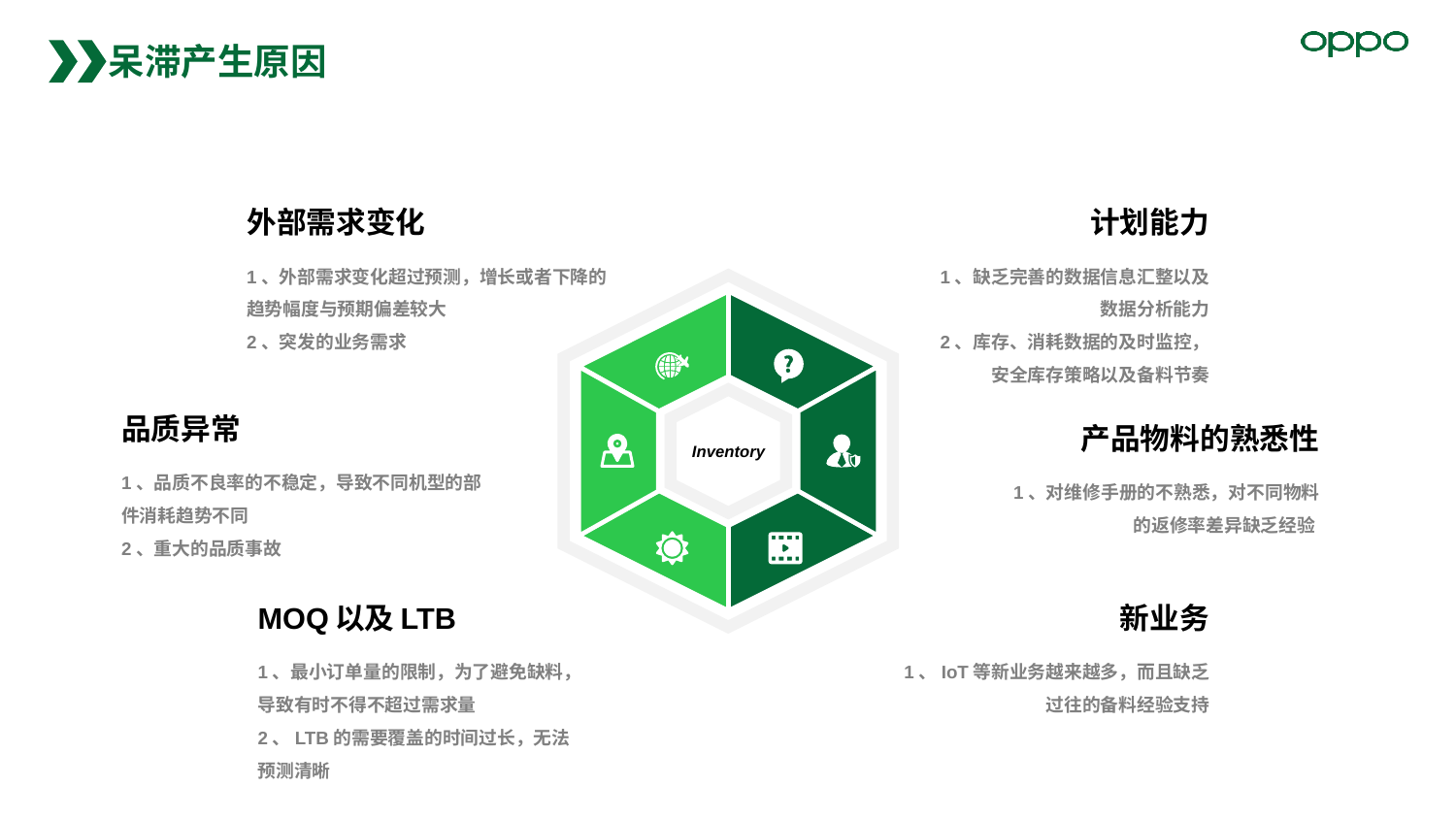

呆滞产生原因

外部需求变化
1、外部需求变化超过预测，增长或者下降的趋势幅度与预期偏差较大
2、突发的业务需求
计划能力
1、缺乏完善的数据信息汇整以及数据分析能力
2、库存、消耗数据的及时监控，安全库存策略以及备料节奏

品质异常
1、品质不良率的不稳定，导致不同机型的部件消耗趋势不同
2、重大的品质事故
产品物料的熟悉性
1、对维修手册的不熟悉，对不同物料的返修率差异缺乏经验
Inventory

MOQ以及LTB
1、最小订单量的限制，为了避免缺料，导致有时不得不超过需求量
2、LTB的需要覆盖的时间过长，无法预测清晰
新业务
1、IoT等新业务越来越多，而且缺乏过往的备料经验支持